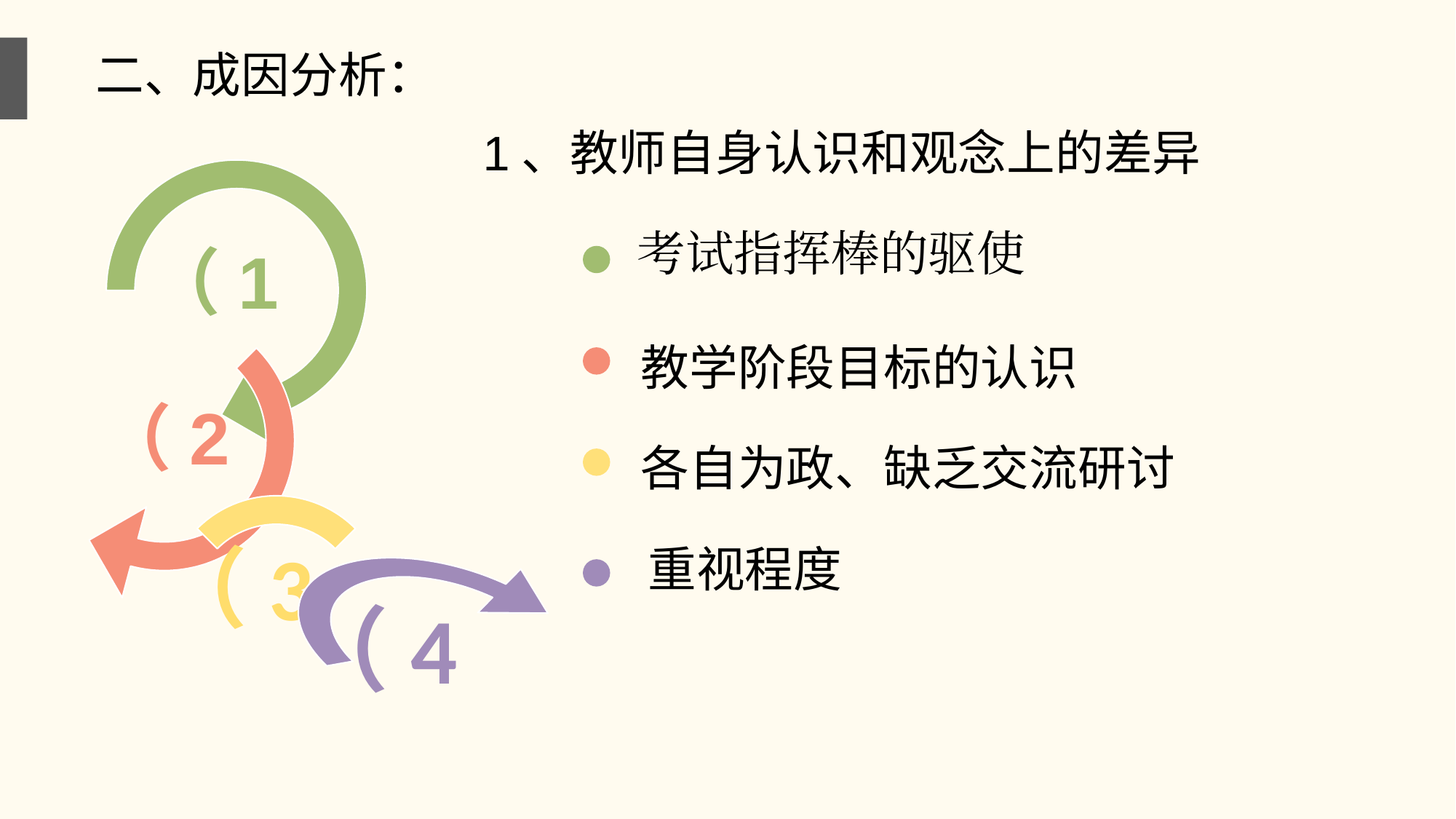

二、成因分析：
1、教师自身认识和观念上的差异

（1

（2

（3

（4
考试指挥棒的驱使

教学阶段目标的认识

各自为政、缺乏交流研讨

重视程度